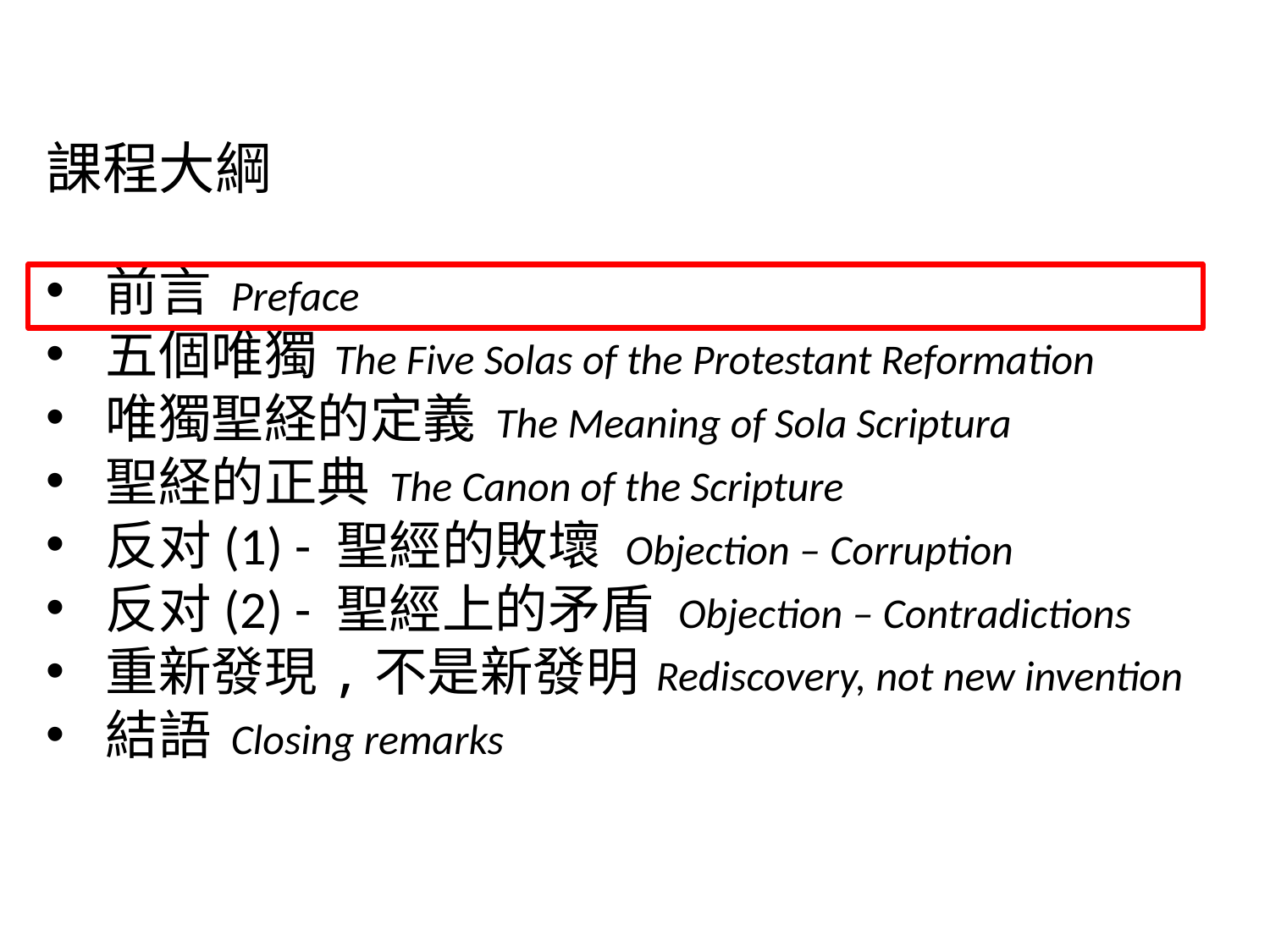

課程大綱

前言 Preface
五個唯獨 The Five Solas of the Protestant Reformation
唯獨聖経的定義 The Meaning of Sola Scriptura
聖経的正典 The Canon of the Scripture
反对(1) - 聖經的敗壞 Objection – Corruption
反对(2) - 聖經上的矛盾 Objection – Contradictions
重新發現,不是新發明 Rediscovery, not new invention
結語 Closing remarks